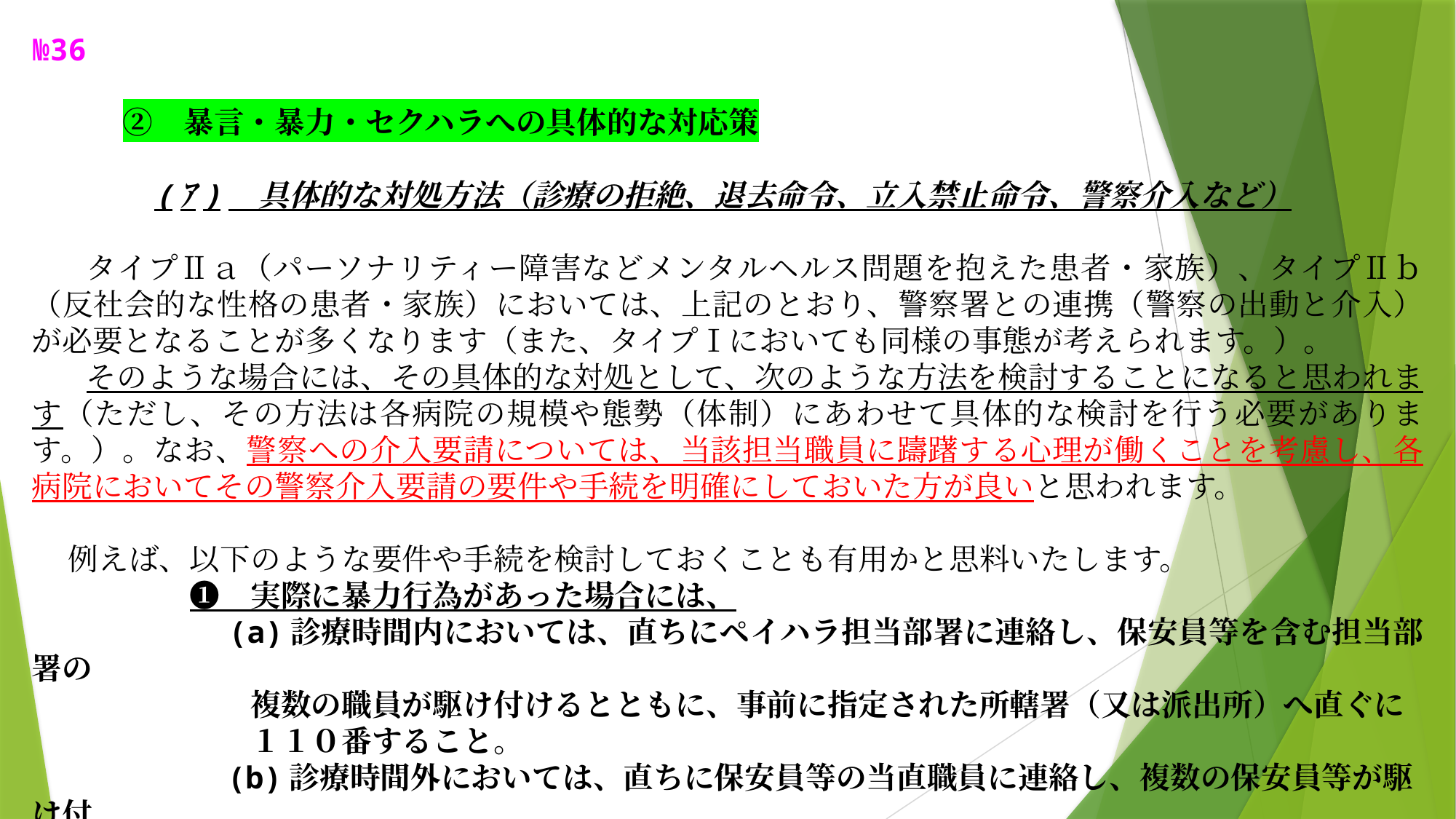

№36

　　　②　暴言・暴力・セクハラへの具体的な対応策

　　(ｱ)　具体的な対処方法（診療の拒絶、退去命令、立入禁止命令、警察介入など）

タイプⅡａ（パーソナリティー障害などメンタルヘルス問題を抱えた患者・家族）、タイプⅡｂ（反社会的な性格の患者・家族）においては、上記のとおり、警察署との連携（警察の出動と介入）が必要となることが多くなります（また、タイプⅠにおいても同様の事態が考えられます。）。
そのような場合には、その具体的な対処として、次のような方法を検討することになると思われます（ただし、その方法は各病院の規模や態勢（体制）にあわせて具体的な検討を行う必要があります。）。なお、警察への介入要請については、当該担当職員に躊躇する心理が働くことを考慮し、各病院においてその警察介入要請の要件や手続を明確にしておいた方が良いと思われます。

例えば、以下のような要件や手続を検討しておくことも有用かと思料いたします。
　　　　❶　実際に暴力行為があった場合には、
　　　　　(a)診療時間内においては、直ちにペイハラ担当部署に連絡し、保安員等を含む担当部署の
　　　　　　複数の職員が駆け付けるとともに、事前に指定された所轄署（又は派出所）へ直ぐに
　　　　　　１１０番すること。
　　　　　(b)診療時間外においては、直ちに保安員等の当直職員に連絡し、複数の保安員等が駆け付
　　　　　　けるとともに、事前に指定された所轄署（又は派出所）へ直ぐに１１０番すること。